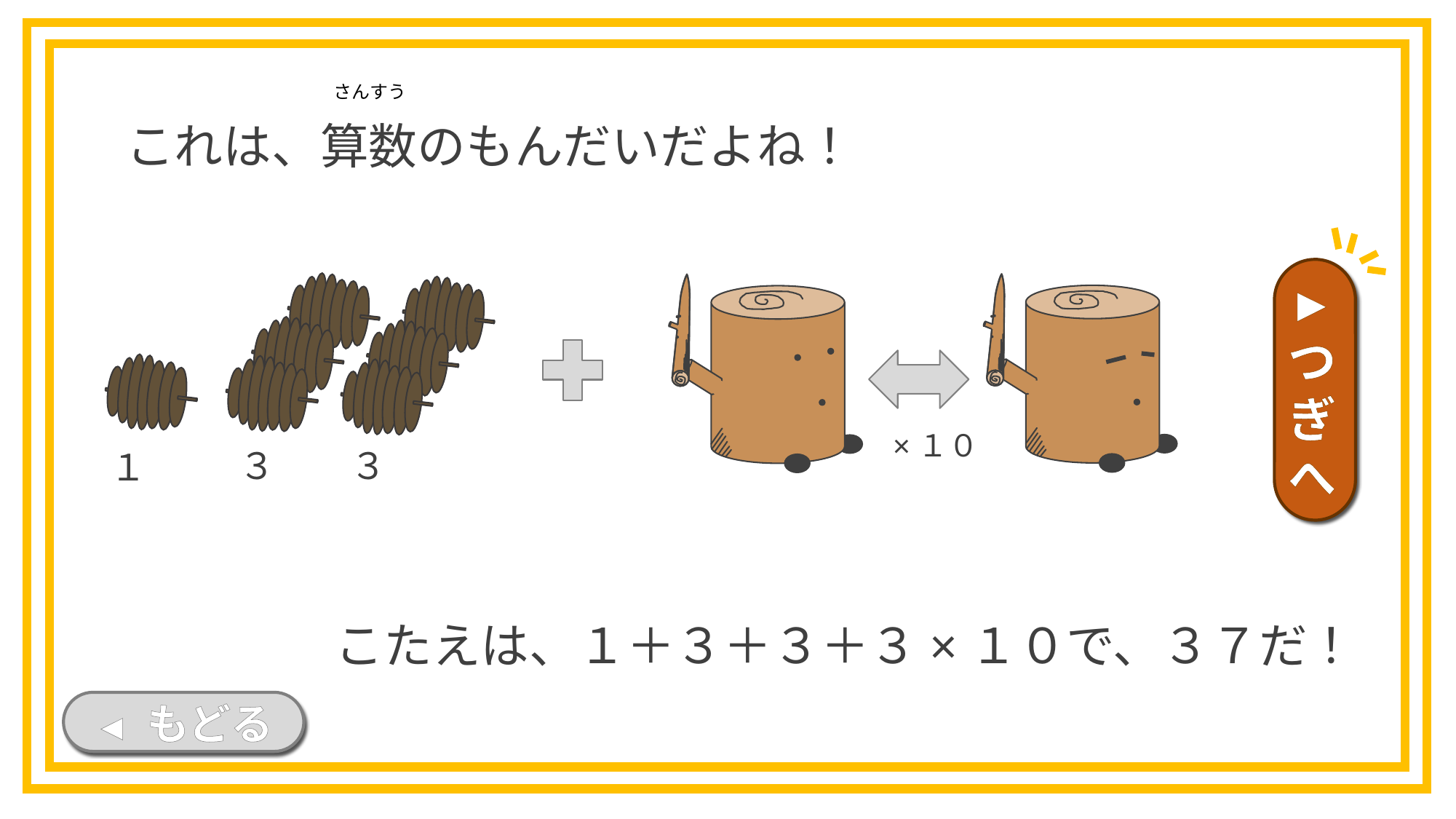

さんすう
これは、算数のもんだいだよね！
►つぎへ

×１０
３
３
１
こたえは、１＋３＋３＋３×１０で、３７だ！
◄ もどる